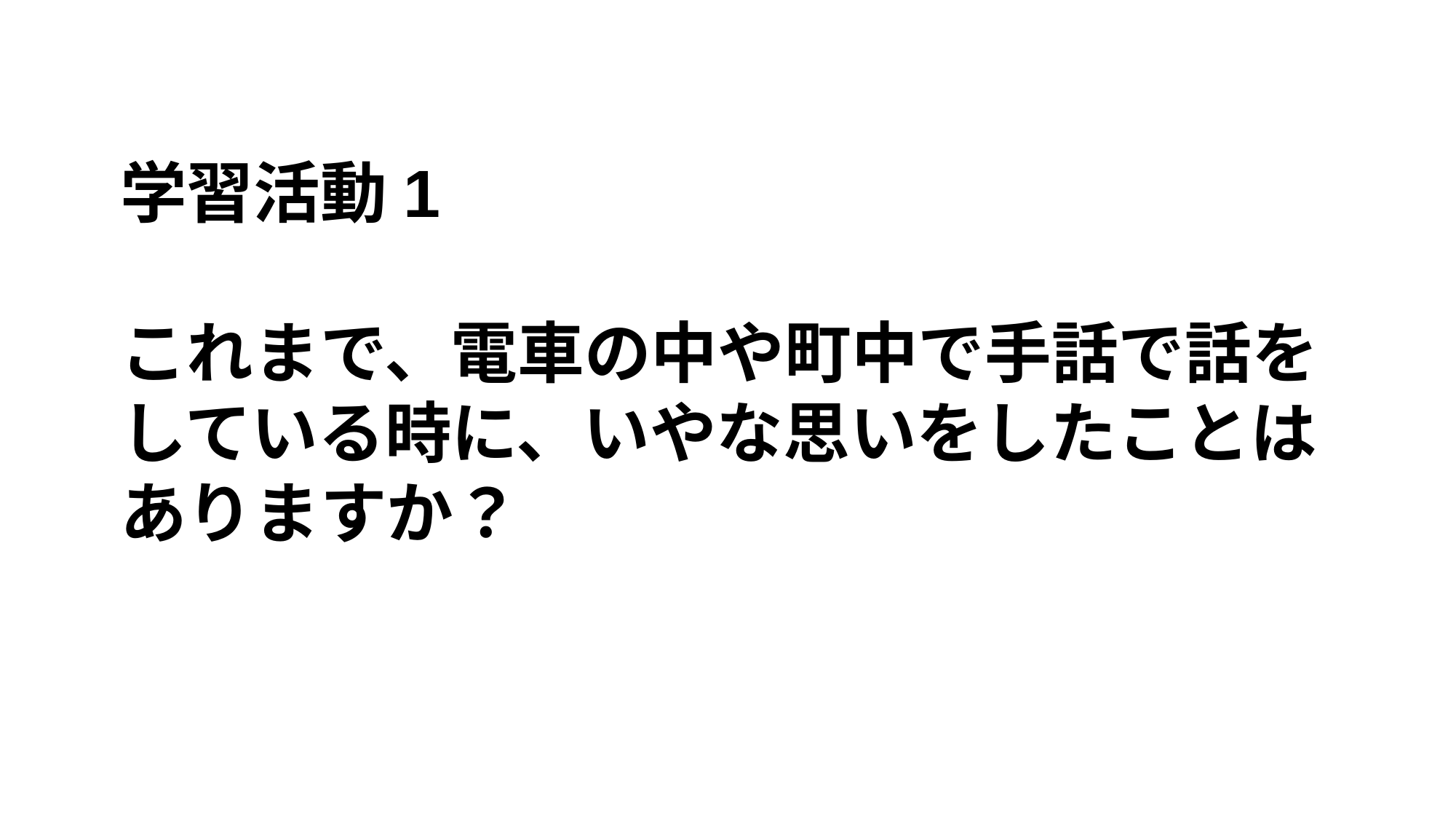

学習活動1

これまで、電車の中や町中で手話で話をしている時に、いやな思いをしたことはありますか？